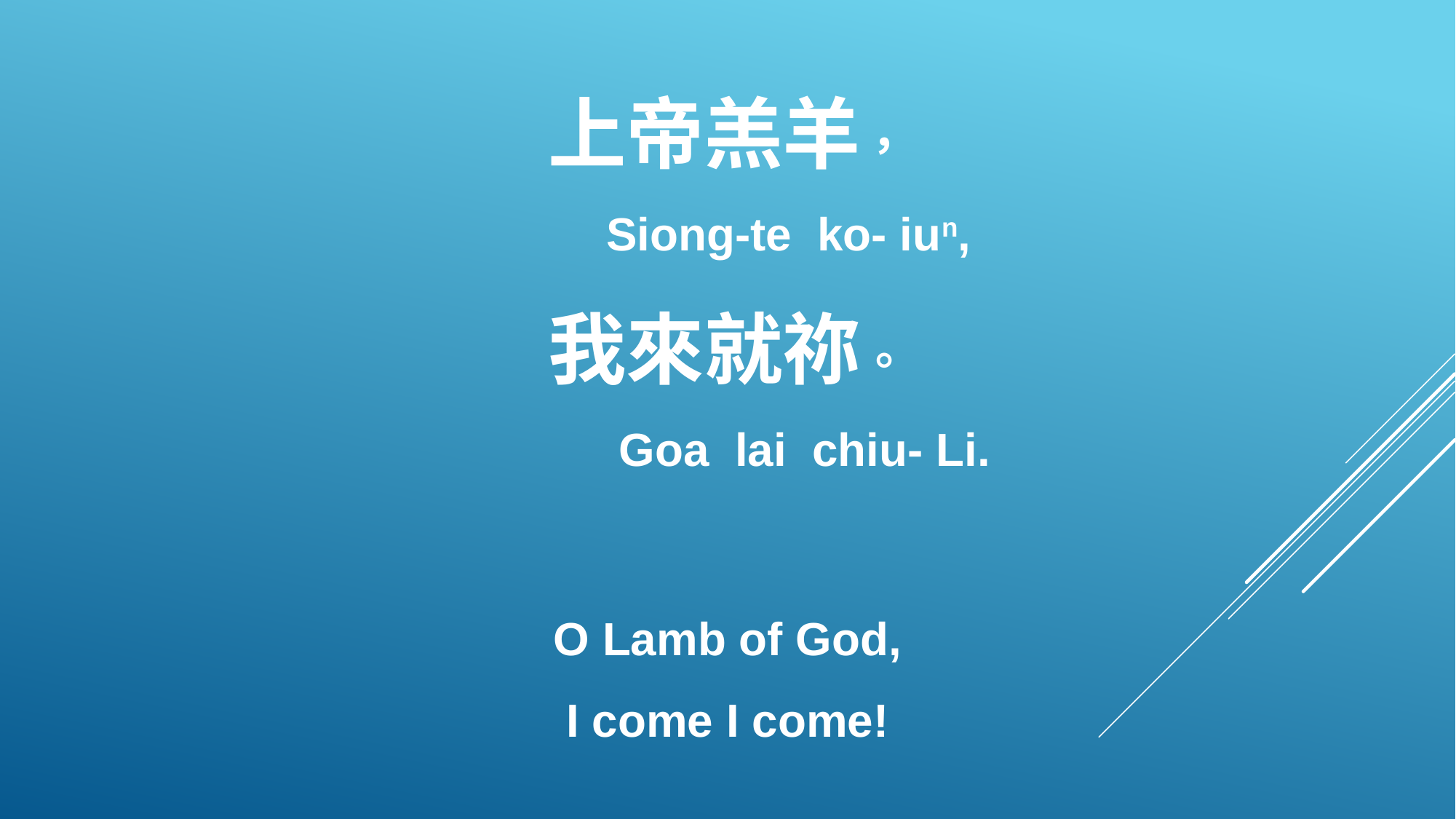

上帝羔羊，
                                   Siong-te  ko- iun,
我來就祢。
                                    Goa  lai  chiu- Li.

O Lamb of God,
I come I come!